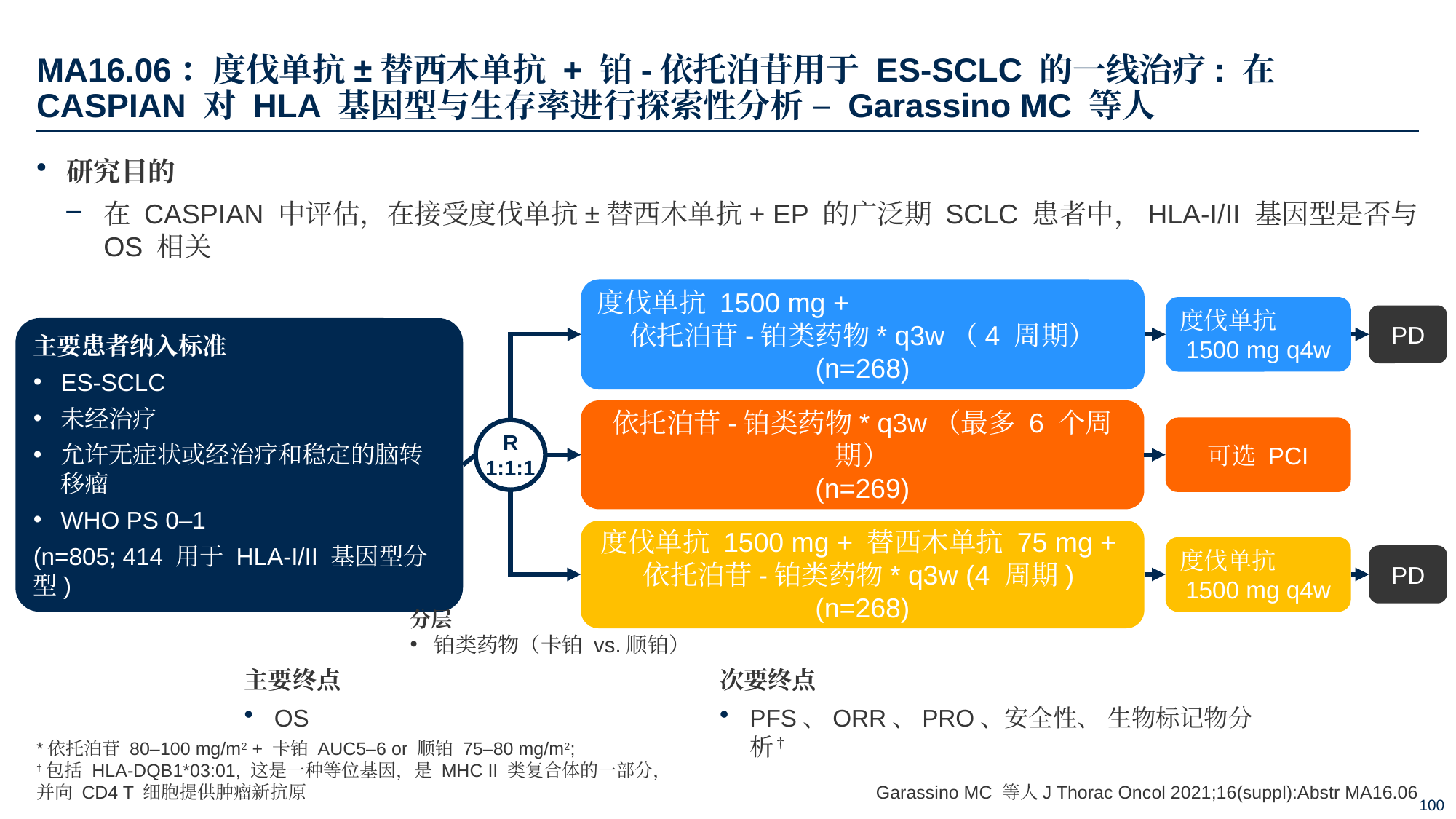

# MA16.06：度伐单抗±替西木单抗 + 铂-依托泊苷用于 ES-SCLC 的一线治疗: 在 CASPIAN 对 HLA 基因型与生存率进行探索性分析 – Garassino MC 等人
研究目的
在 CASPIAN 中评估，在接受度伐单抗±替西木单抗+ EP 的广泛期 SCLC 患者中，HLA-I/II 基因型是否与 OS 相关
度伐单抗 1500 mg +
依托泊苷-铂类药物* q3w（4 周期）
(n=268)
度伐单抗
1500 mg q4w
PD
主要患者纳入标准
ES-SCLC
未经治疗
允许无症状或经治疗和稳定的脑转移瘤
WHO PS 0–1
(n=805; 414 用于 HLA-I/II 基因型分型)
依托泊苷-铂类药物* q3w（最多 6 个周期）
(n=269)
可选 PCI
R
1:1:1
度伐单抗 1500 mg + 替西木单抗 75 mg +
依托泊苷-铂类药物* q3w (4 周期)
(n=268)
度伐单抗
1500 mg q4w
PD
分层
铂类药物（卡铂 vs.顺铂）
主要终点
OS
次要终点
PFS、ORR、PRO、安全性、 生物标记物分析†
*依托泊苷 80–100 mg/m2 + 卡铂 AUC5–6 or 顺铂 75–80 mg/m2;
†包括 HLA-DQB1*03:01, 这是一种等位基因，是 MHC II 类复合体的一部分，并向 CD4 T 细胞提供肿瘤新抗原
Garassino MC 等人J Thorac Oncol 2021;16(suppl):Abstr MA16.06